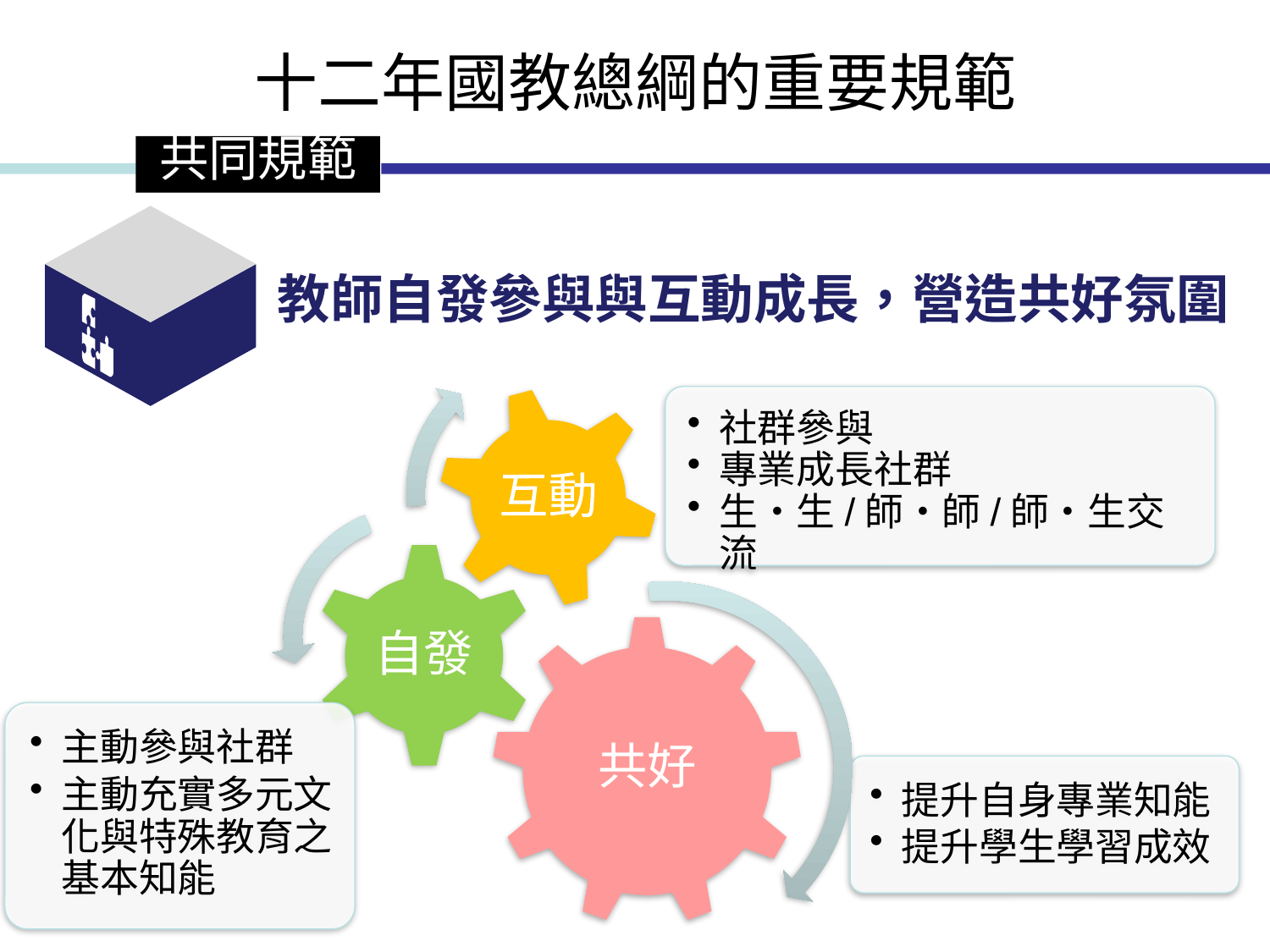

十二年國教總綱的重要規範
共同規範

教師自發參與與互動成長，營造共好氛圍
共好
提升自身專業知能
提升學生學習成效
自發
主動參與社群
主動充實多元文化與特殊教育之基本知能
互動
社群參與
專業成長社群
生‧生/師‧師/師‧生交流